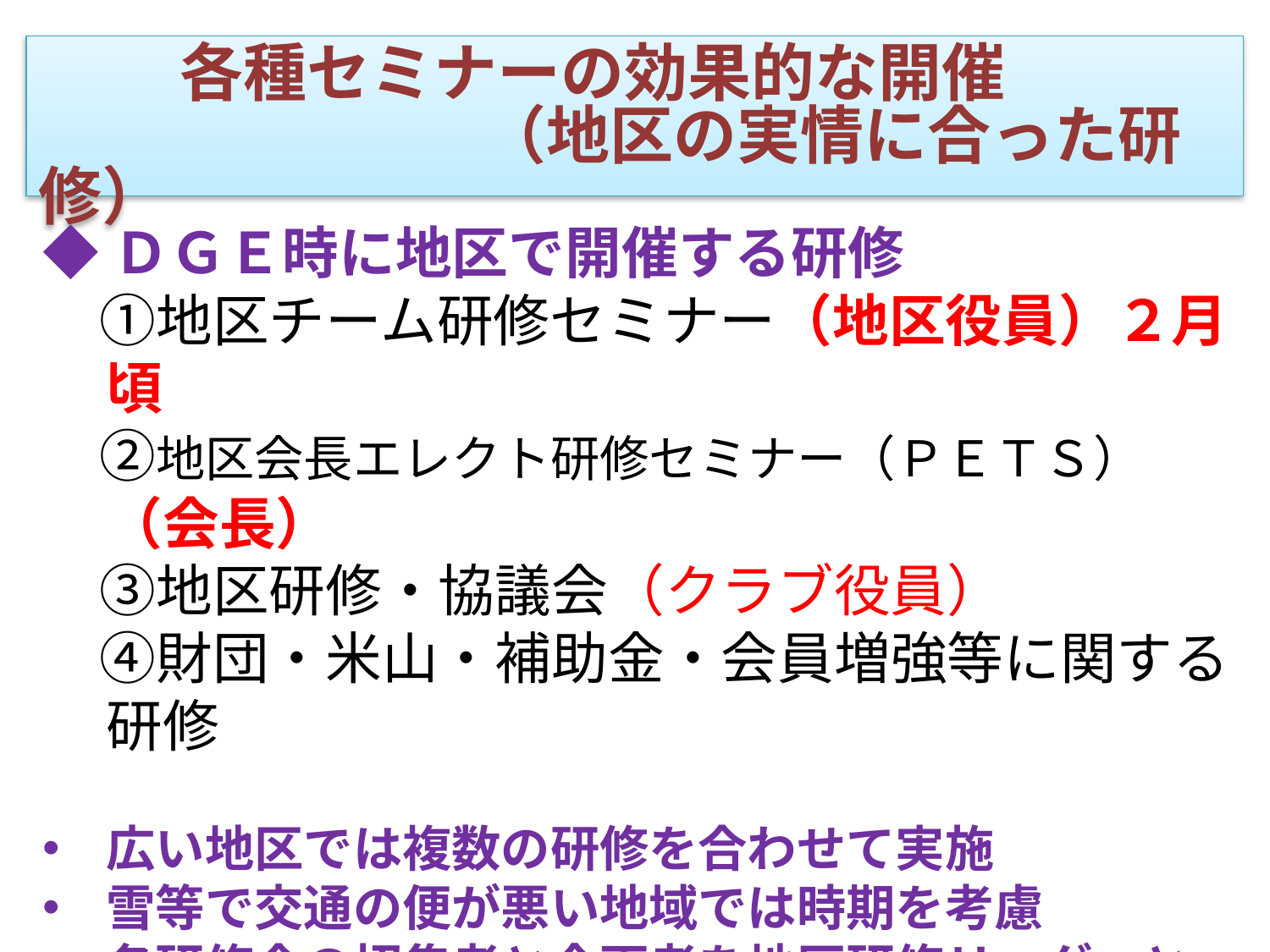

各種セミナーの効果的な開催
　　　　　　　（地区の実情に合った研修）
◆ＤＧＥ時に地区で開催する研修
　①地区チーム研修セミナー（地区役員）２月頃
　②地区会長エレクト研修セミナー（ＰＥＴＳ）（会長）
　③地区研修・協議会（クラブ役員）
　④財団・米山・補助金・会員増強等に関する研修

広い地区では複数の研修を合わせて実施
雪等で交通の便が悪い地域では時期を考慮
各研修会の招集者と企画者を地区研修リーダーと相談の上指名する